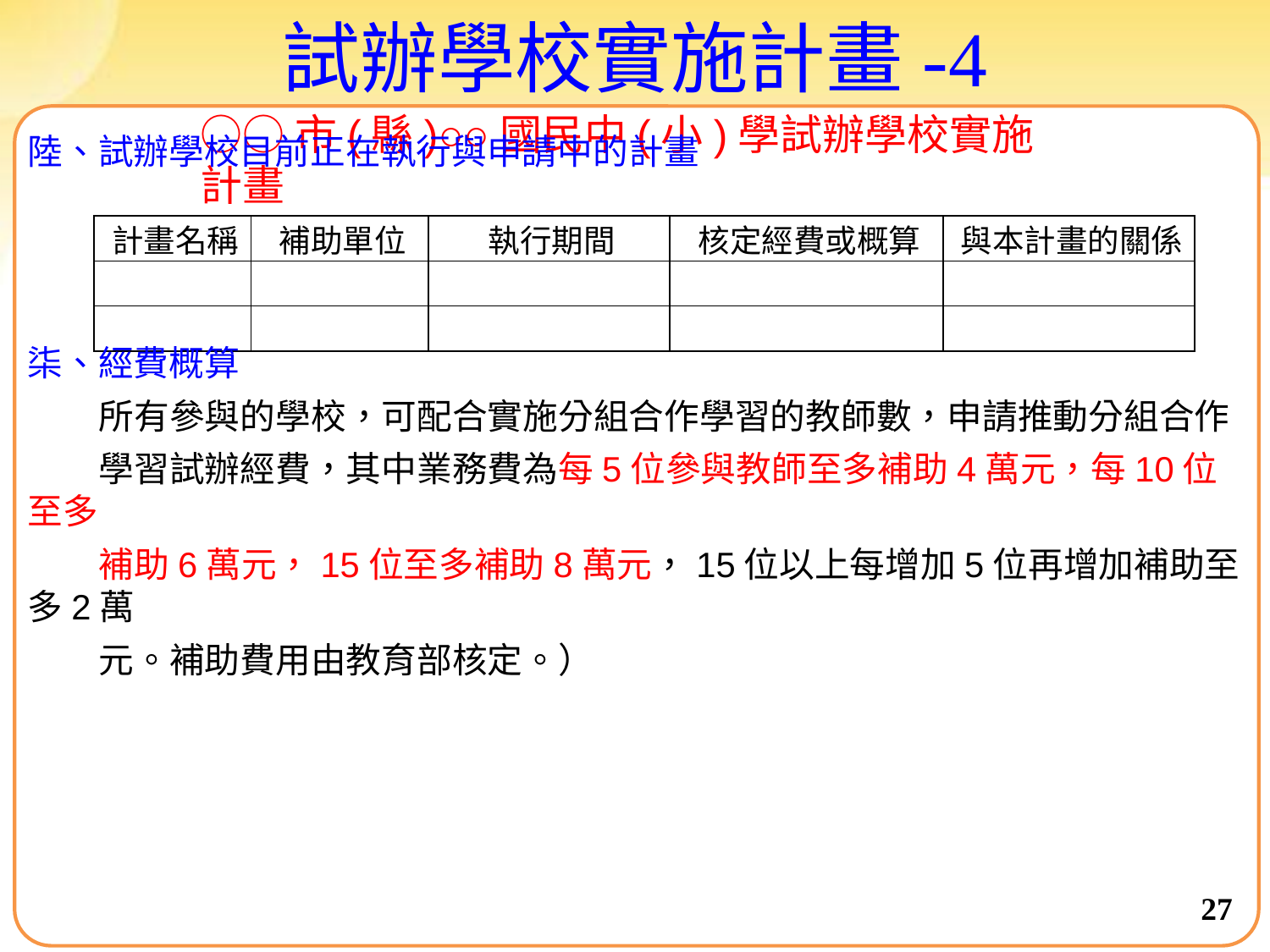

# 試辦學校實施計畫-4
○○市(縣)○○國民中(小)學試辦學校實施計畫

陸、試辦學校目前正在執行與申請中的計畫

柒、經費概算
        所有參與的學校，可配合實施分組合作學習的教師數，申請推動分組合作
        學習試辦經費，其中業務費為每5位參與教師至多補助4萬元，每10位至多
        補助6萬元，15位至多補助8萬元，15位以上每增加5位再增加補助至多2萬
        元。補助費用由教育部核定。）
| 計畫名稱 | 補助單位 | 執行期間 | 核定經費或概算 | 與本計畫的關係 |
| --- | --- | --- | --- | --- |
|  |  |  |  |  |
|  |  |  |  |  |
27